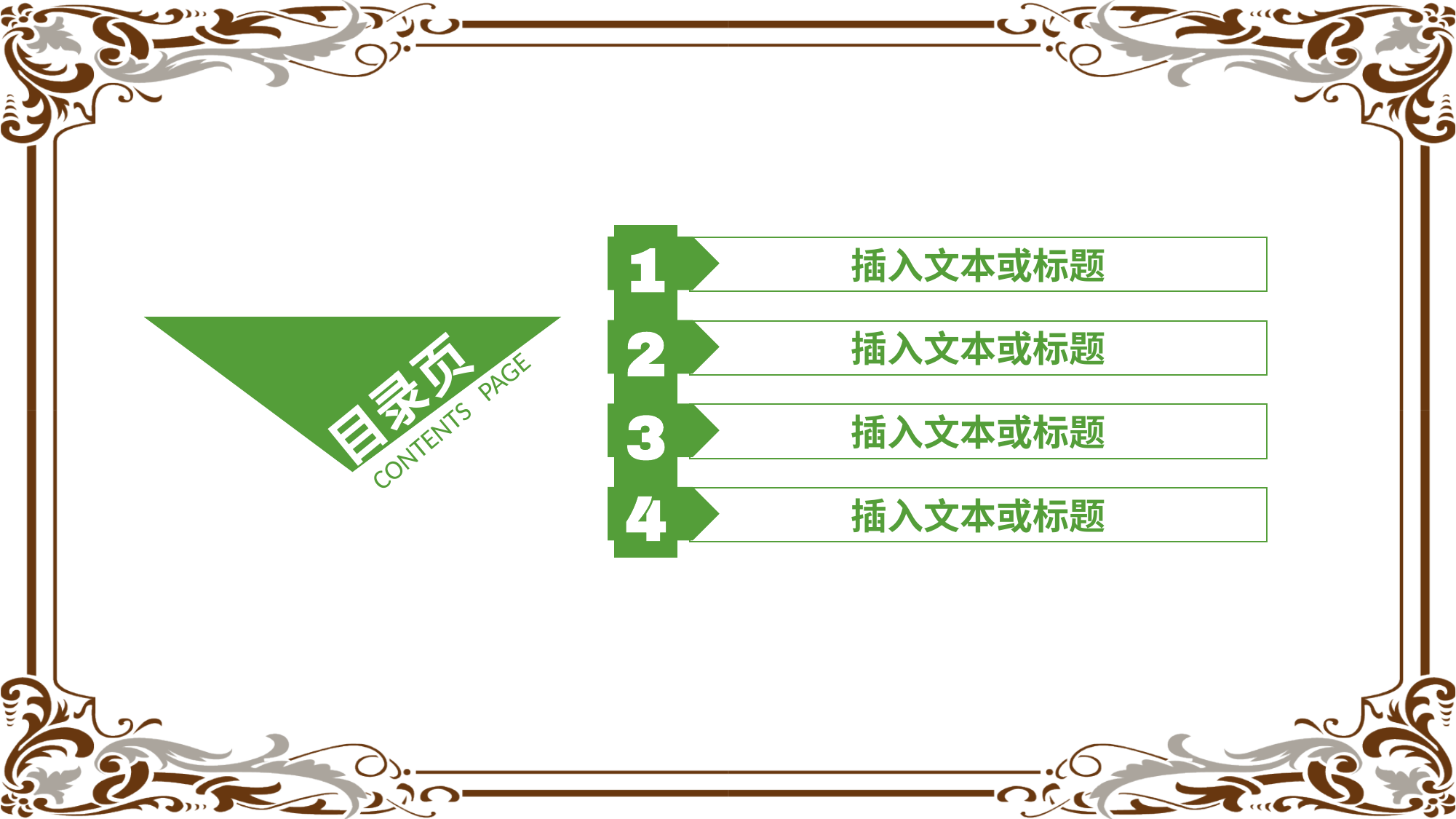

1

插入文本或标题
2

插入文本或标题
目录页
3

CONTENTS   PAGE
插入文本或标题
4

插入文本或标题